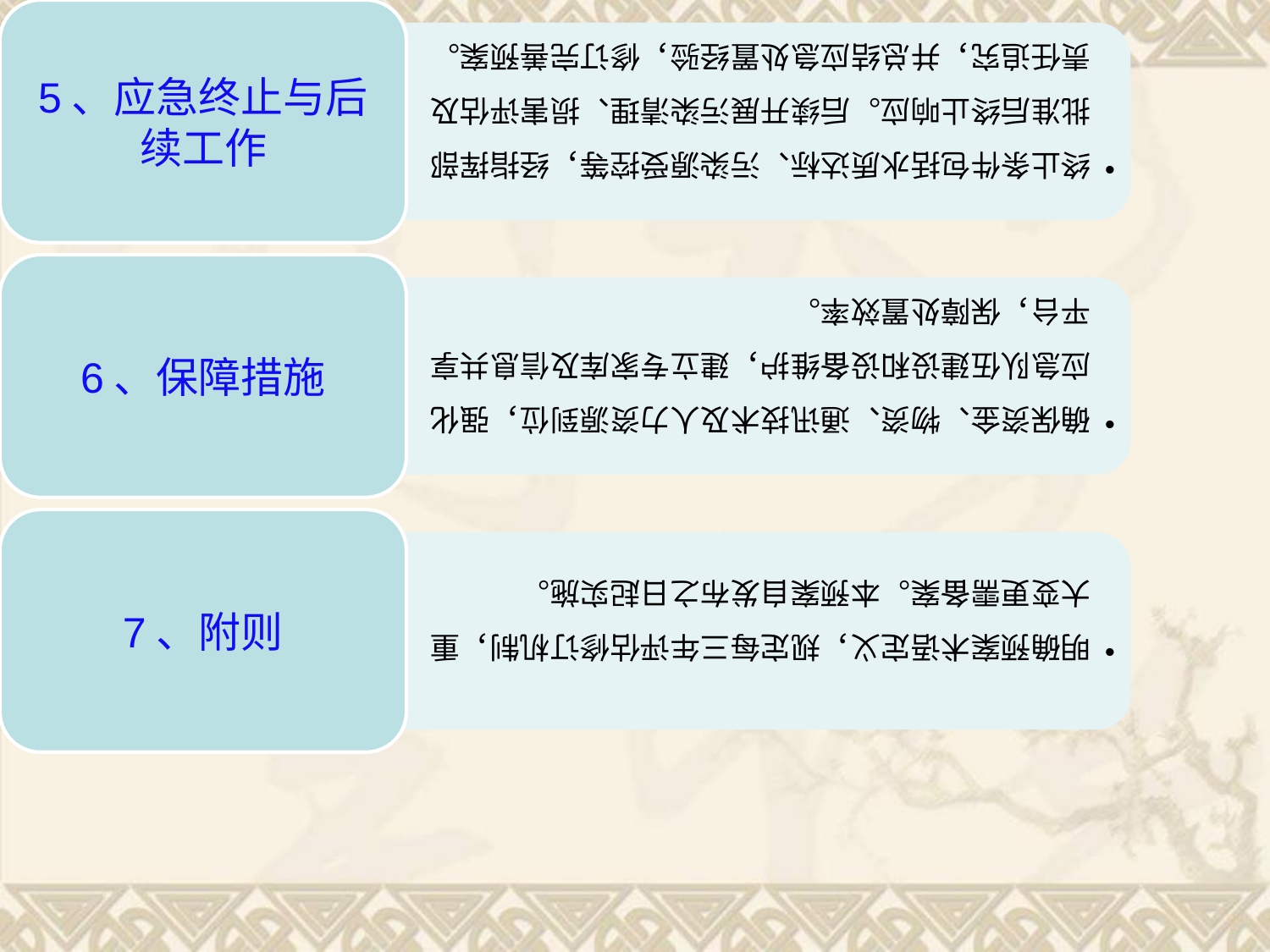

终止条件包括水质达标、污染源受控等，经指挥部批准后终止响应。后续开展污染清理、损害评估及责任追究，并总结应急处置经验，修订完善预案。
5、应急终止与后续工作
确保资金、物资、通讯技术及人力资源到位，强化应急队伍建设和设备维护，建立专家库及信息共享平台，保障处置效率。
6、保障措施
明确预案术语定义，规定每三年评估修订机制，重大变更需备案。本预案自发布之日起实施。
7、附则